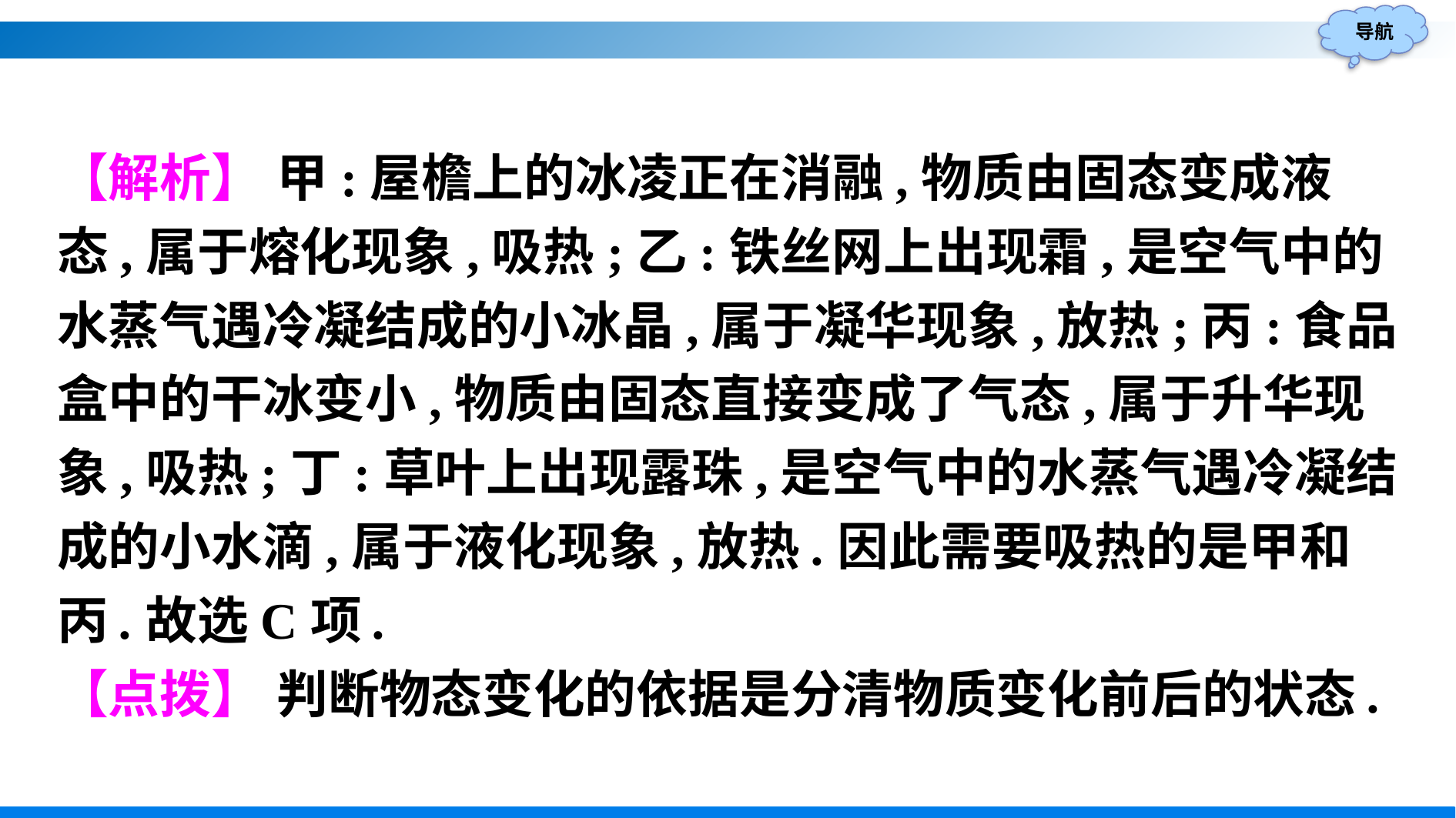

【解析】 甲:屋檐上的冰凌正在消融,物质由固态变成液态,属于熔化现象,吸热;乙:铁丝网上出现霜,是空气中的水蒸气遇冷凝结成的小冰晶,属于凝华现象,放热;丙:食品盒中的干冰变小,物质由固态直接变成了气态,属于升华现象,吸热;丁:草叶上出现露珠,是空气中的水蒸气遇冷凝结成的小水滴,属于液化现象,放热.因此需要吸热的是甲和丙.故选C项.
【点拨】 判断物态变化的依据是分清物质变化前后的状态.